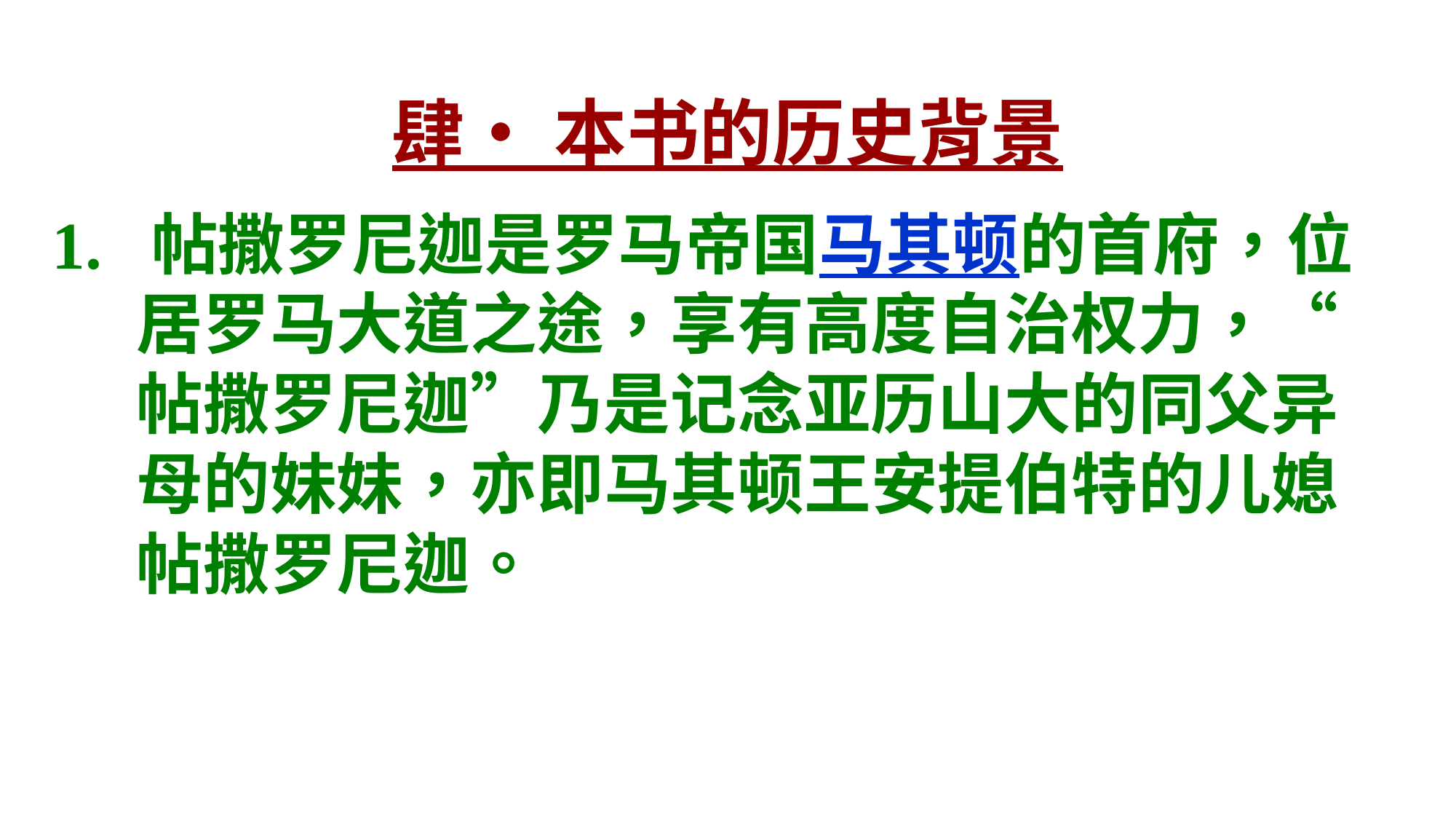

肆‧ 本书的历史背景
1.  帖撒罗尼迦是罗马帝国马其顿的首府，位居罗马大道之途，享有高度自治权力，“帖撒罗尼迦”乃是记念亚历山大的同父异母的妹妹，亦即马其顿王安提伯特的儿媳帖撒罗尼迦。